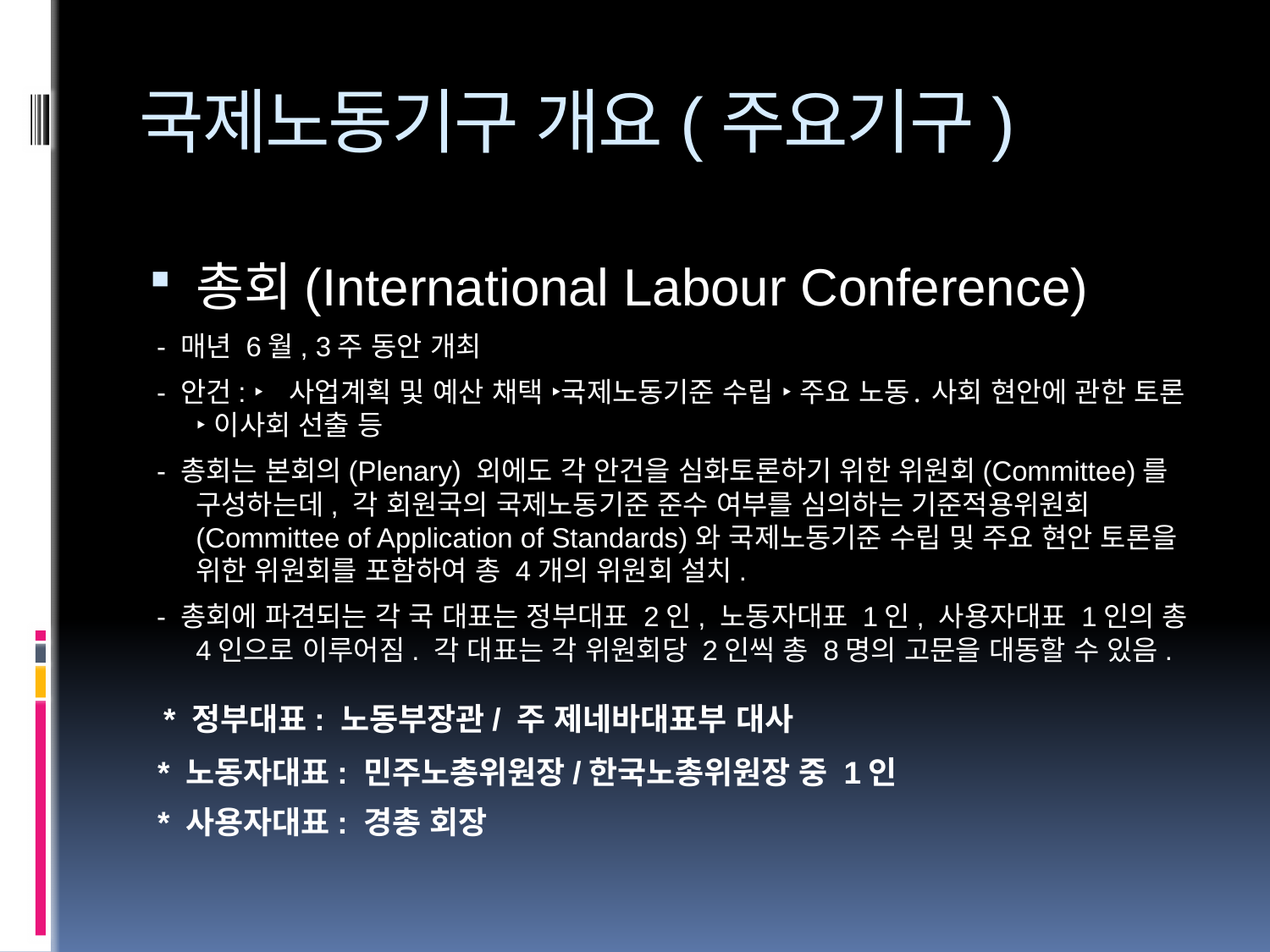

# 국제노동기구 개요(주요기구)
총회(International Labour Conference)
 - 매년 6월, 3주 동안 개최
 - 안건: ‣ 사업계획 및 예산 채택 ‣국제노동기준 수립 ‣ 주요 노동․ 사회 현안에 관한 토론 ‣ 이사회 선출 등
 - 총회는 본회의(Plenary) 외에도 각 안건을 심화토론하기 위한 위원회(Committee)를 구성하는데, 각 회원국의 국제노동기준 준수 여부를 심의하는 기준적용위원회(Committee of Application of Standards)와 국제노동기준 수립 및 주요 현안 토론을 위한 위원회를 포함하여 총 4개의 위원회 설치.
 - 총회에 파견되는 각 국 대표는 정부대표 2인, 노동자대표 1인, 사용자대표 1인의 총 4인으로 이루어짐. 각 대표는 각 위원회당 2인씩 총 8명의 고문을 대동할 수 있음.
 * 정부대표: 노동부장관/ 주 제네바대표부 대사
 * 노동자대표: 민주노총위원장/한국노총위원장 중 1인
 * 사용자대표: 경총 회장